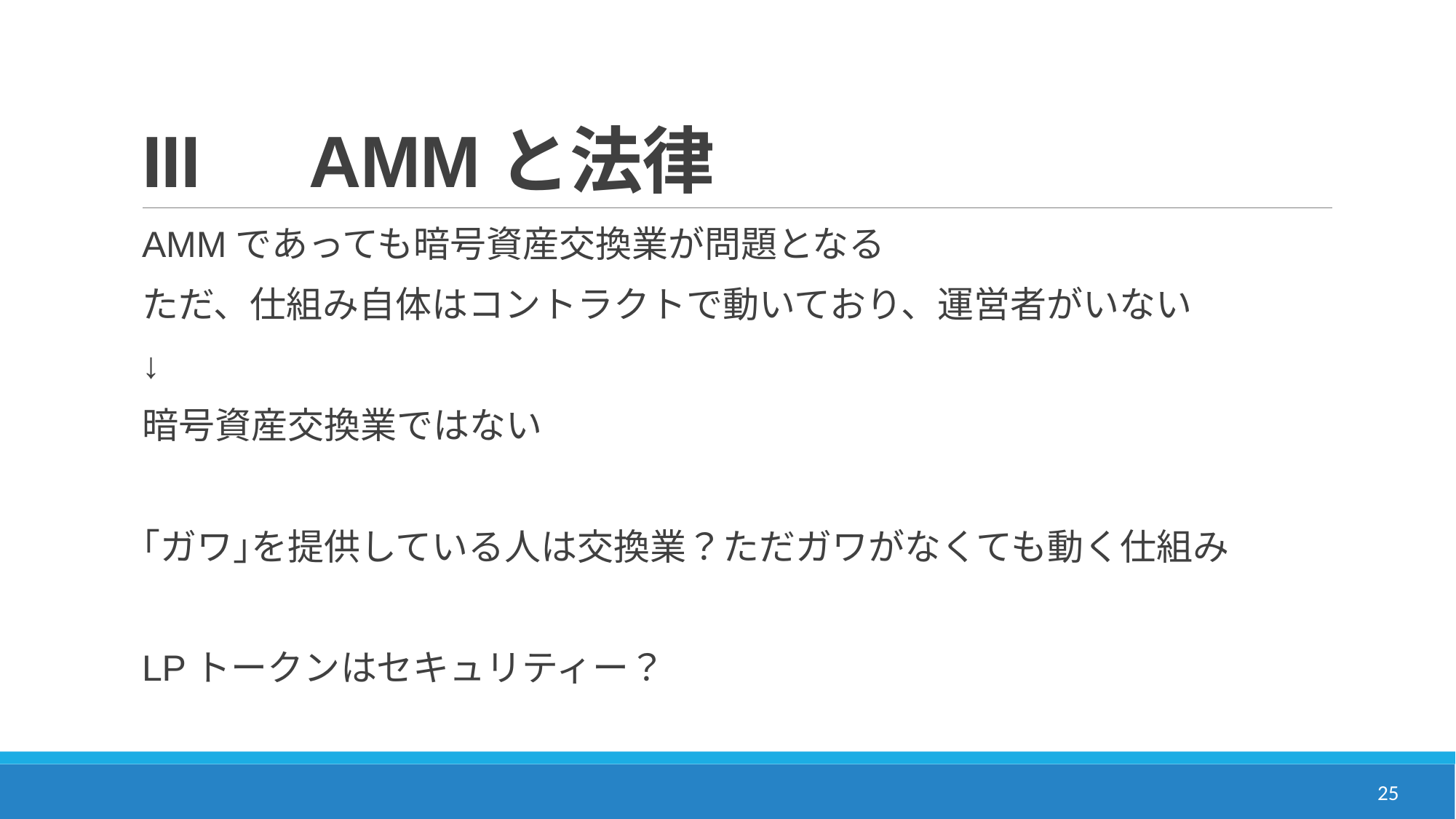

# III　AMMと法律
AMMであっても暗号資産交換業が問題となる
ただ、仕組み自体はコントラクトで動いており、運営者がいない
↓
暗号資産交換業ではない

｢ガワ｣を提供している人は交換業？ただガワがなくても動く仕組み

LPトークンはセキュリティー？
25